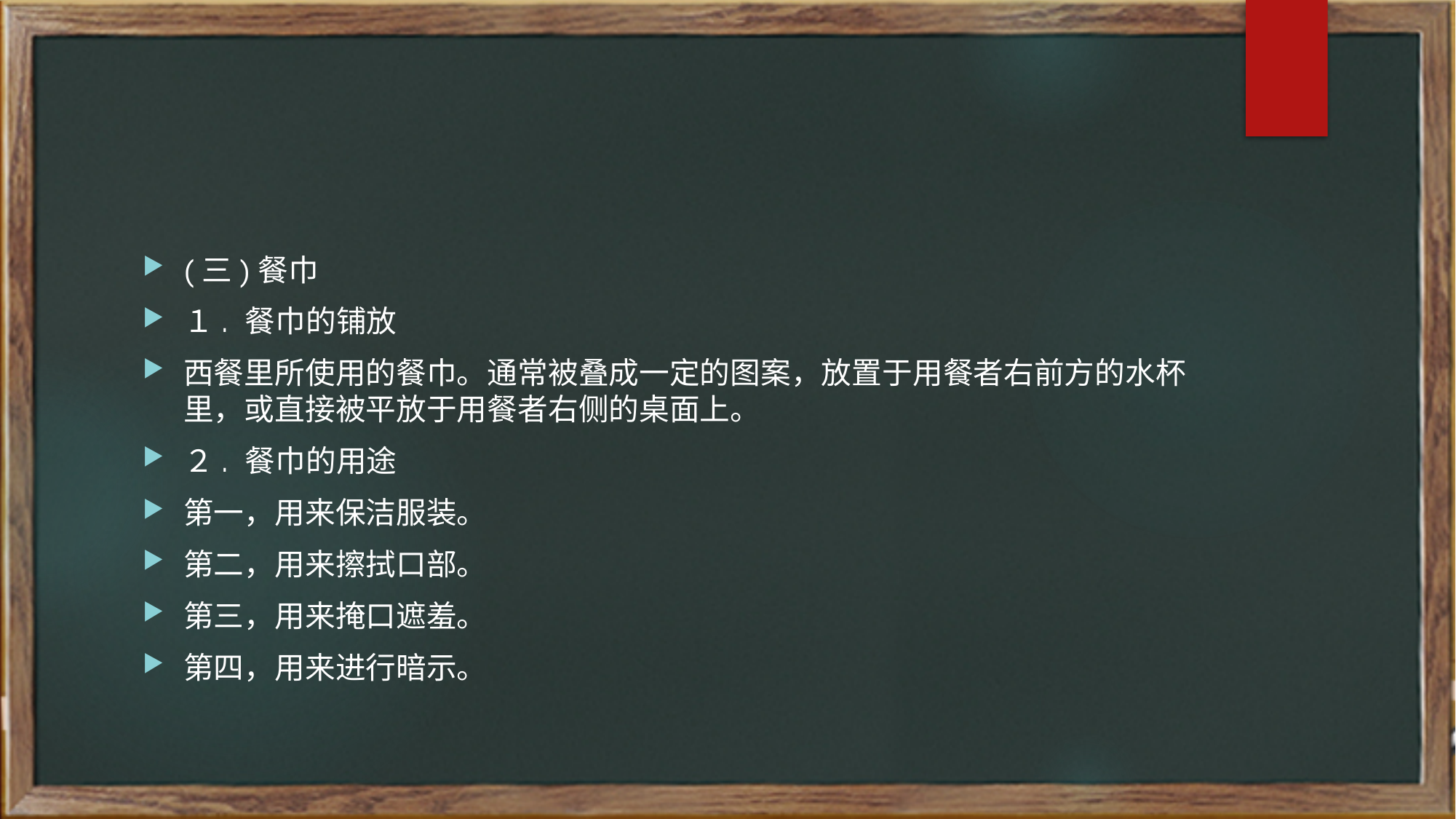

(三)餐巾
１. 餐巾的铺放
西餐里所使用的餐巾。通常被叠成一定的图案，放置于用餐者右前方的水杯里，或直接被平放于用餐者右侧的桌面上。
２. 餐巾的用途
第一，用来保洁服装。
第二，用来擦拭口部。
第三，用来掩口遮羞。
第四，用来进行暗示。